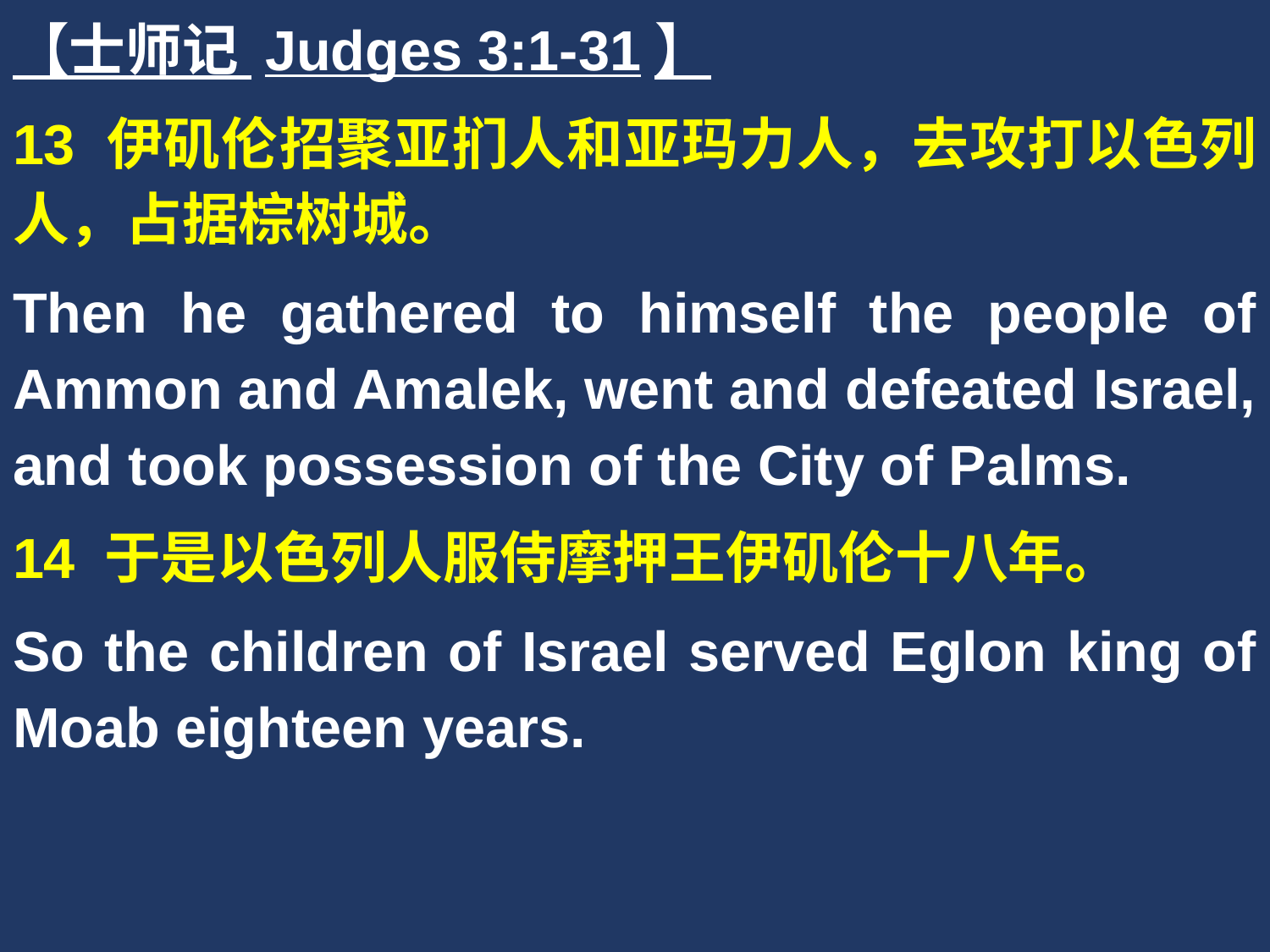

【士师记 Judges 3:1-31】
13 伊矶伦招聚亚扪人和亚玛力人，去攻打以色列人，占据棕树城。
Then he gathered to himself the people of Ammon and Amalek, went and defeated Israel, and took possession of the City of Palms.
14 于是以色列人服侍摩押王伊矶伦十八年。
So the children of Israel served Eglon king of Moab eighteen years.